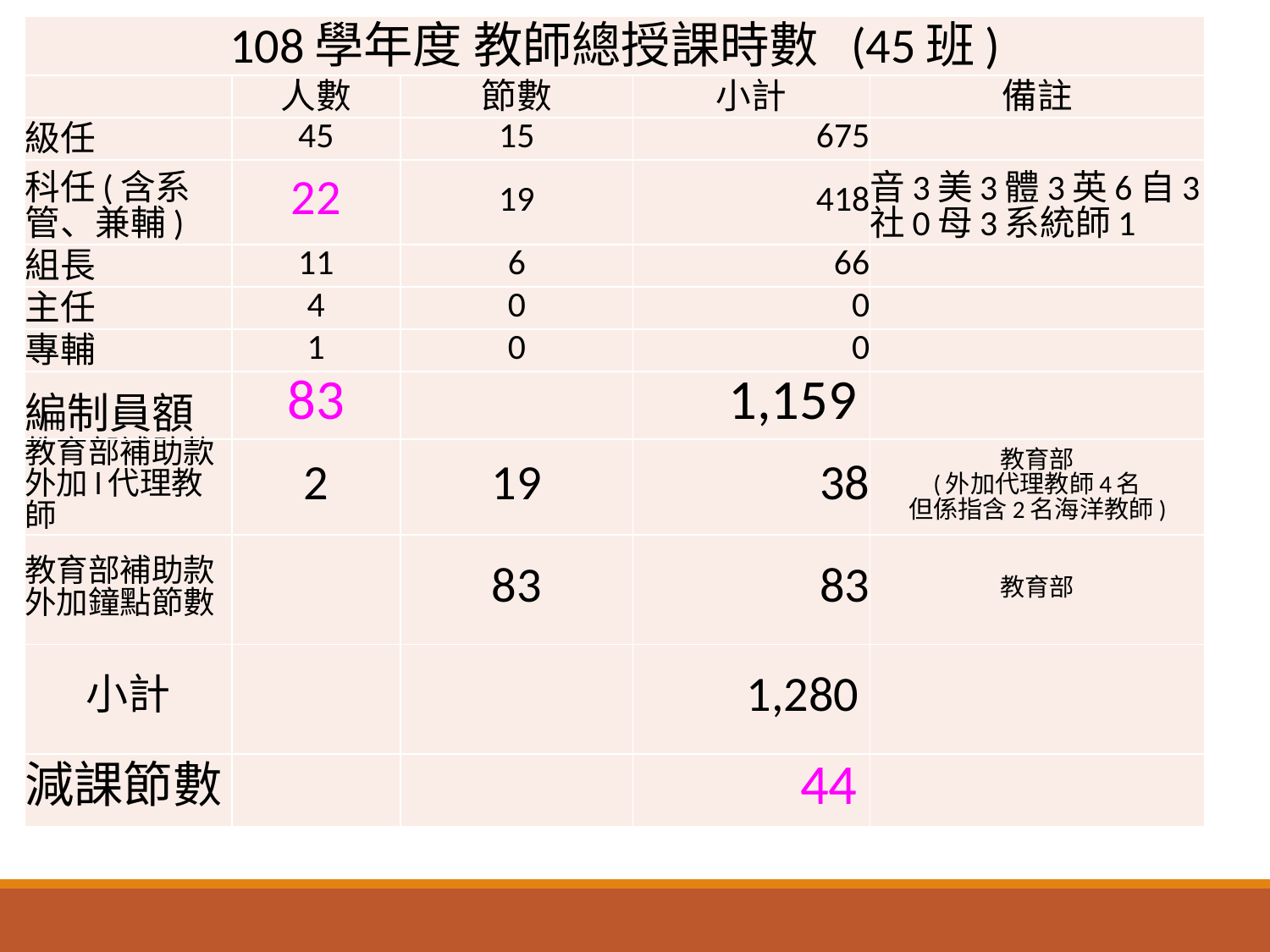

| 108學年度 教師總授課時數 (45班) |  |  |  |  |
| --- | --- | --- | --- | --- |
|  | 人數 | 節數 | 小計 | 備註 |
| 級任 | 45 | 15 | 675 |  |
| 科任(含系管、兼輔) | 22 | 19 | 418 | 音3美3體3英6自3 社0母3系統師1 |
| 組長 | 11 | 6 | 66 |  |
| 主任 | 4 | 0 | 0 |  |
| 專輔 | 1 | 0 | 0 |  |
| 編制員額 | 83 |  | 1,159 |  |
| 教育部補助款 外加l代理教師 | 2 | 19 | 38 | 教育部 (外加代理教師4名 但係指含2名海洋教師) |
| 教育部補助款 外加鐘點節數 |  | 83 | 83 | 教育部 |
| 小計 |  |  | 1,280 |  |
| 減課節數 |  |  | 44 |  |
#